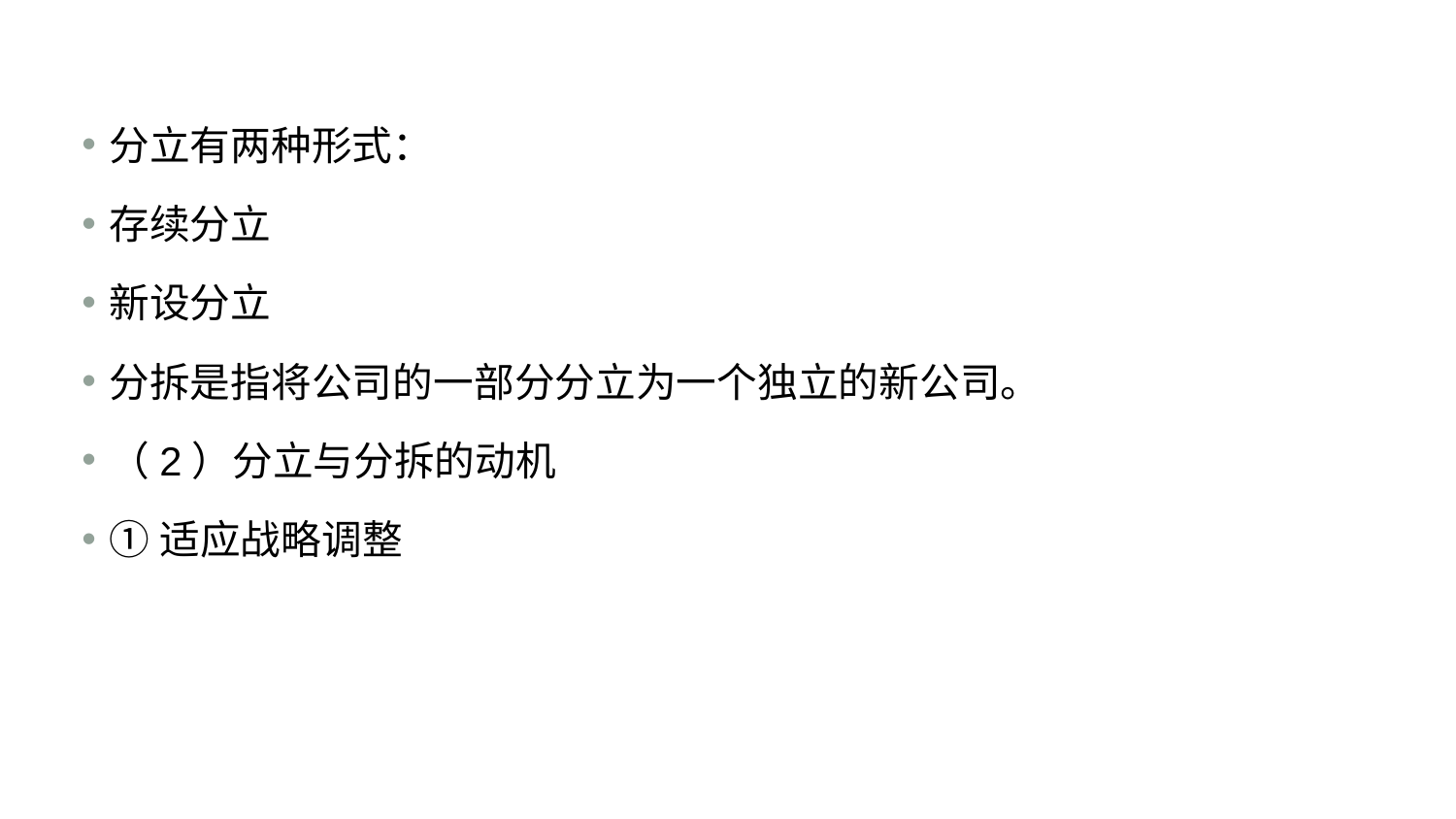

#
分立有两种形式：
存续分立
新设分立
分拆是指将公司的一部分分立为一个独立的新公司。
（2）分立与分拆的动机
①适应战略调整